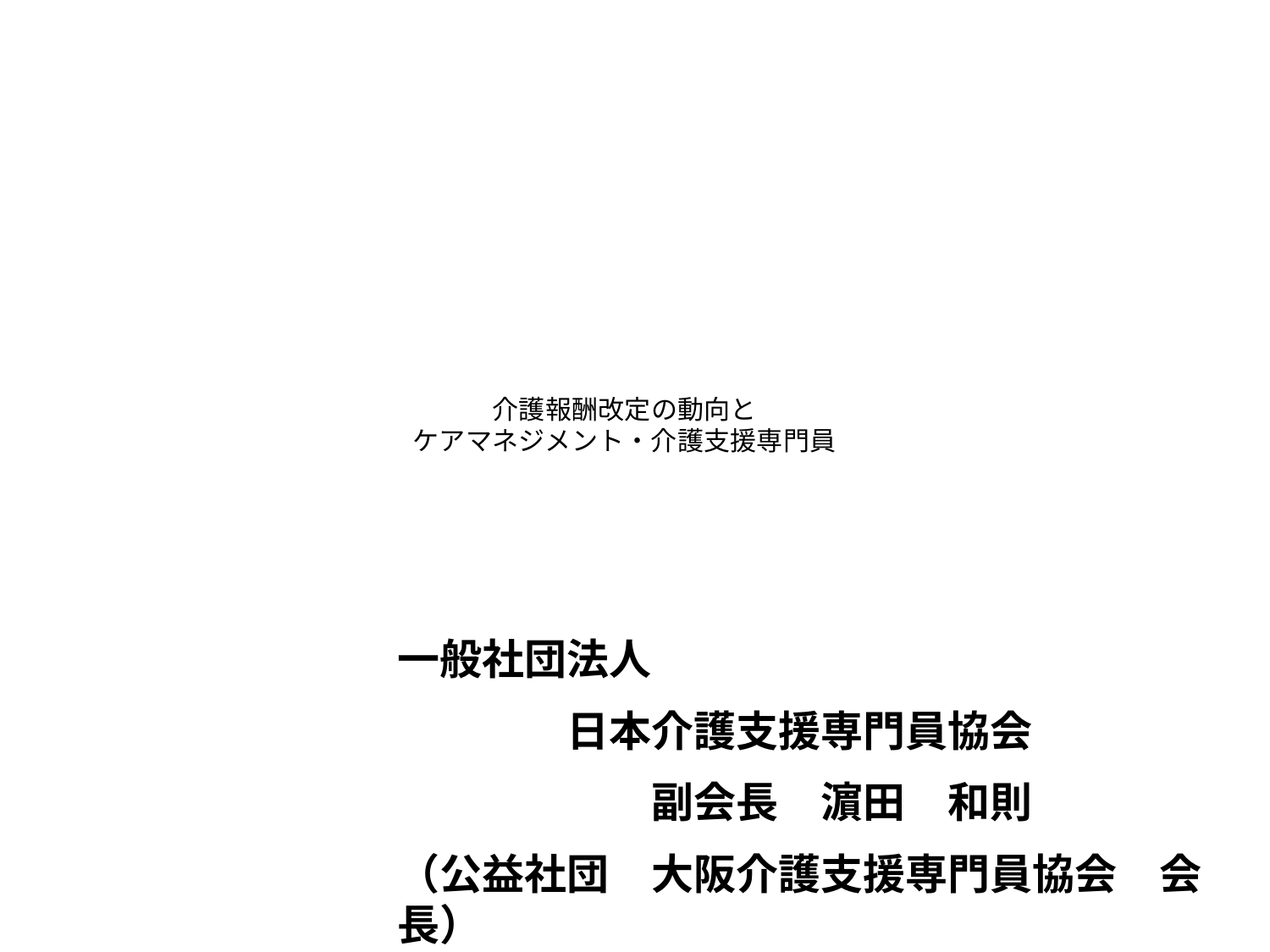

# 介護報酬改定の動向と ケアマネジメント・介護支援専門員 護保険制度改正 　　　　　　と今後の展望

一般社団法人
　　　　日本介護支援専門員協会
　　　　　　副会長　濵田　和則
（公益社団　大阪介護支援専門員協会　会長）